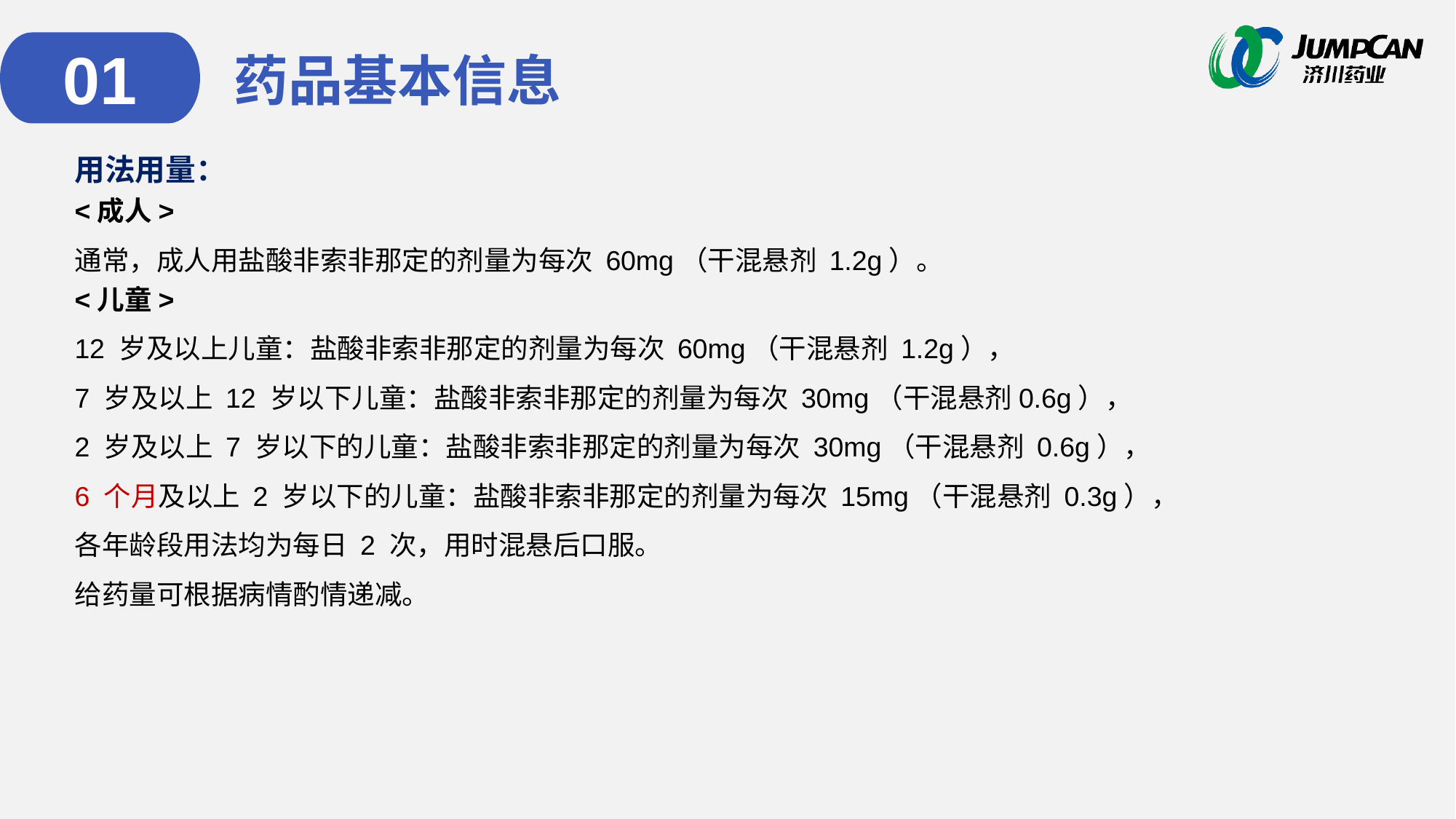

01
药品基本信息
用法用量：
<成人>
通常，成人用盐酸非索非那定的剂量为每次 60mg（干混悬剂 1.2g）。
<儿童>
12 岁及以上儿童：盐酸非索非那定的剂量为每次 60mg（干混悬剂 1.2g），
7 岁及以上 12 岁以下儿童：盐酸非索非那定的剂量为每次 30mg（干混悬剂0.6g），
2 岁及以上 7 岁以下的儿童：盐酸非索非那定的剂量为每次 30mg（干混悬剂 0.6g），
6 个月及以上 2 岁以下的儿童：盐酸非索非那定的剂量为每次 15mg（干混悬剂 0.3g），
各年龄段用法均为每日 2 次，用时混悬后口服。
给药量可根据病情酌情递减。